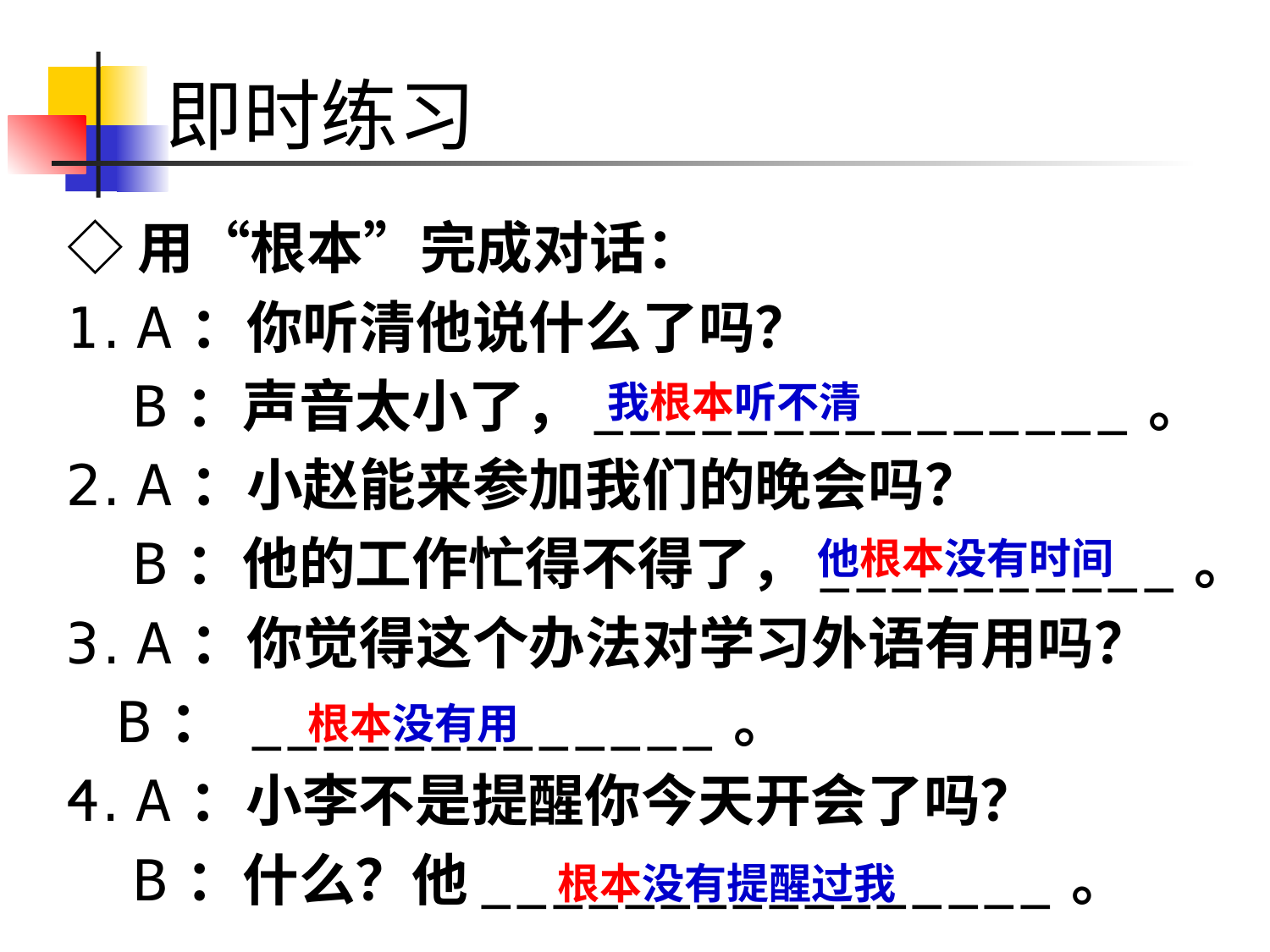

# 即时练习
◇用“根本”完成对话：
1. A：你听清他说什么了吗？
    B：声音太小了，_______________。
2. A：小赵能来参加我们的晚会吗？
    B：他的工作忙得不得了，__________。
3. A：你觉得这个办法对学习外语有用吗？
   B： _____________。
4. A：小李不是提醒你今天开会了吗？
    B：什么？他________________。
我根本听不清
他根本没有时间
根本没有用
根本没有提醒过我